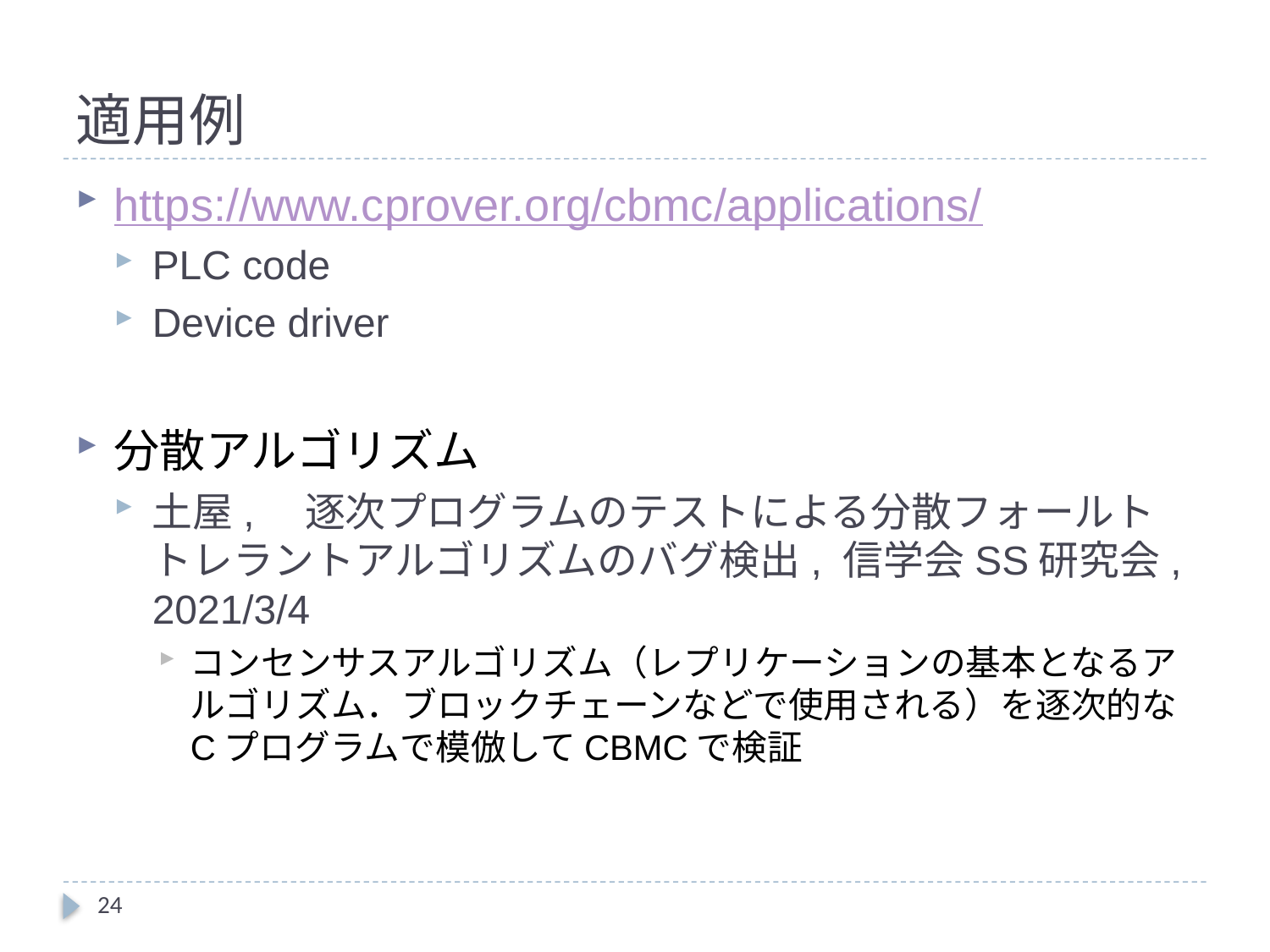

# 適用例
https://www.cprover.org/cbmc/applications/
PLC code
Device driver

分散アルゴリズム
土屋,　逐次プログラムのテストによる分散フォールトトレラントアルゴリズムのバグ検出, 信学会SS研究会, 2021/3/4
コンセンサスアルゴリズム（レプリケーションの基本となるアルゴリズム．ブロックチェーンなどで使用される）を逐次的なCプログラムで模倣してCBMCで検証

24